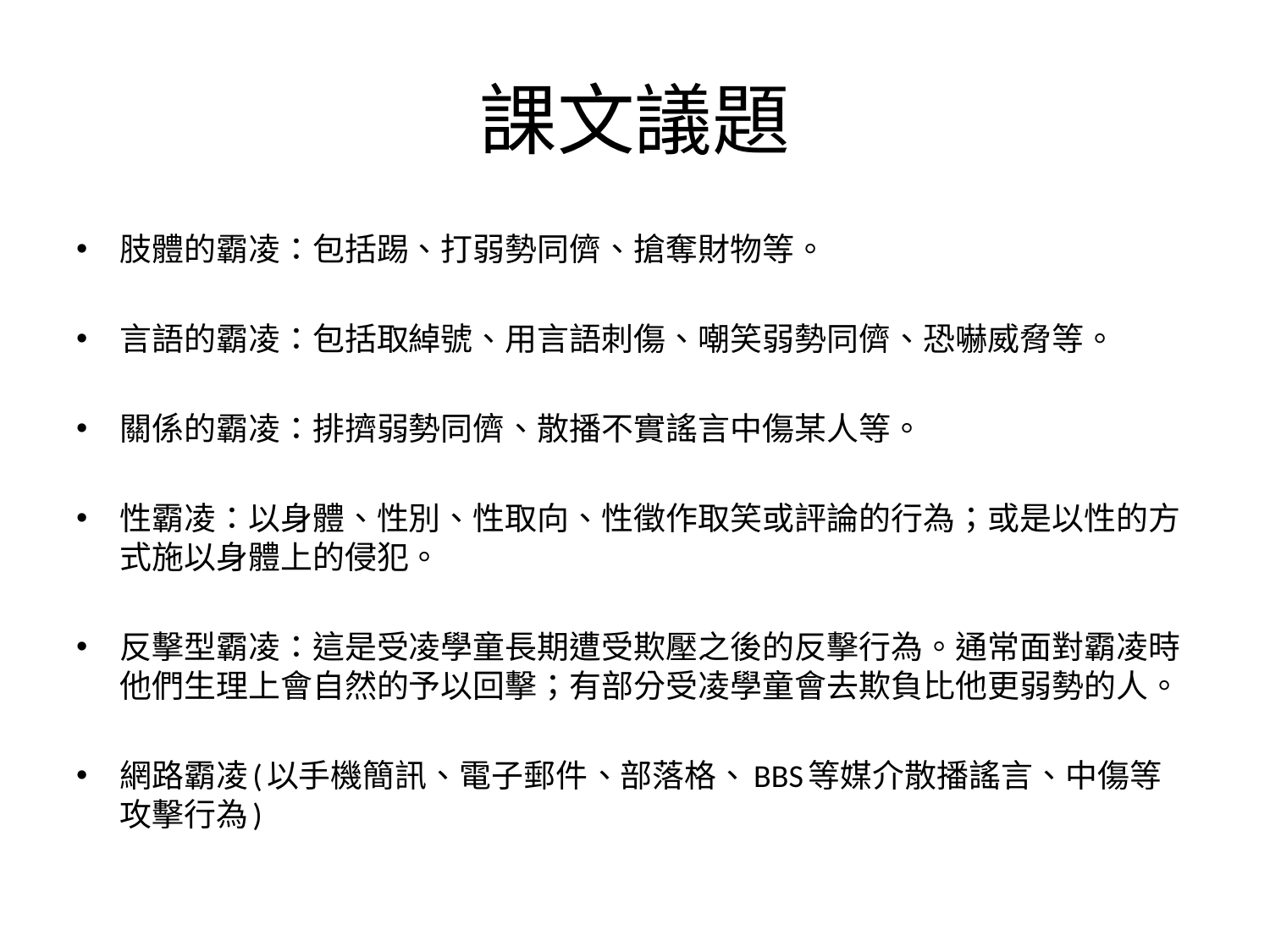

# 課文議題
肢體的霸凌：包括踢、打弱勢同儕、搶奪財物等。

言語的霸凌：包括取綽號、用言語刺傷、嘲笑弱勢同儕、恐嚇威脅等。

關係的霸凌：排擠弱勢同儕、散播不實謠言中傷某人等。

性霸凌：以身體、性別、性取向、性徵作取笑或評論的行為；或是以性的方式施以身體上的侵犯。

反擊型霸凌：這是受凌學童長期遭受欺壓之後的反擊行為。通常面對霸凌時他們生理上會自然的予以回擊；有部分受凌學童會去欺負比他更弱勢的人。

網路霸凌(以手機簡訊、電子郵件、部落格、BBS等媒介散播謠言、中傷等攻擊行為)